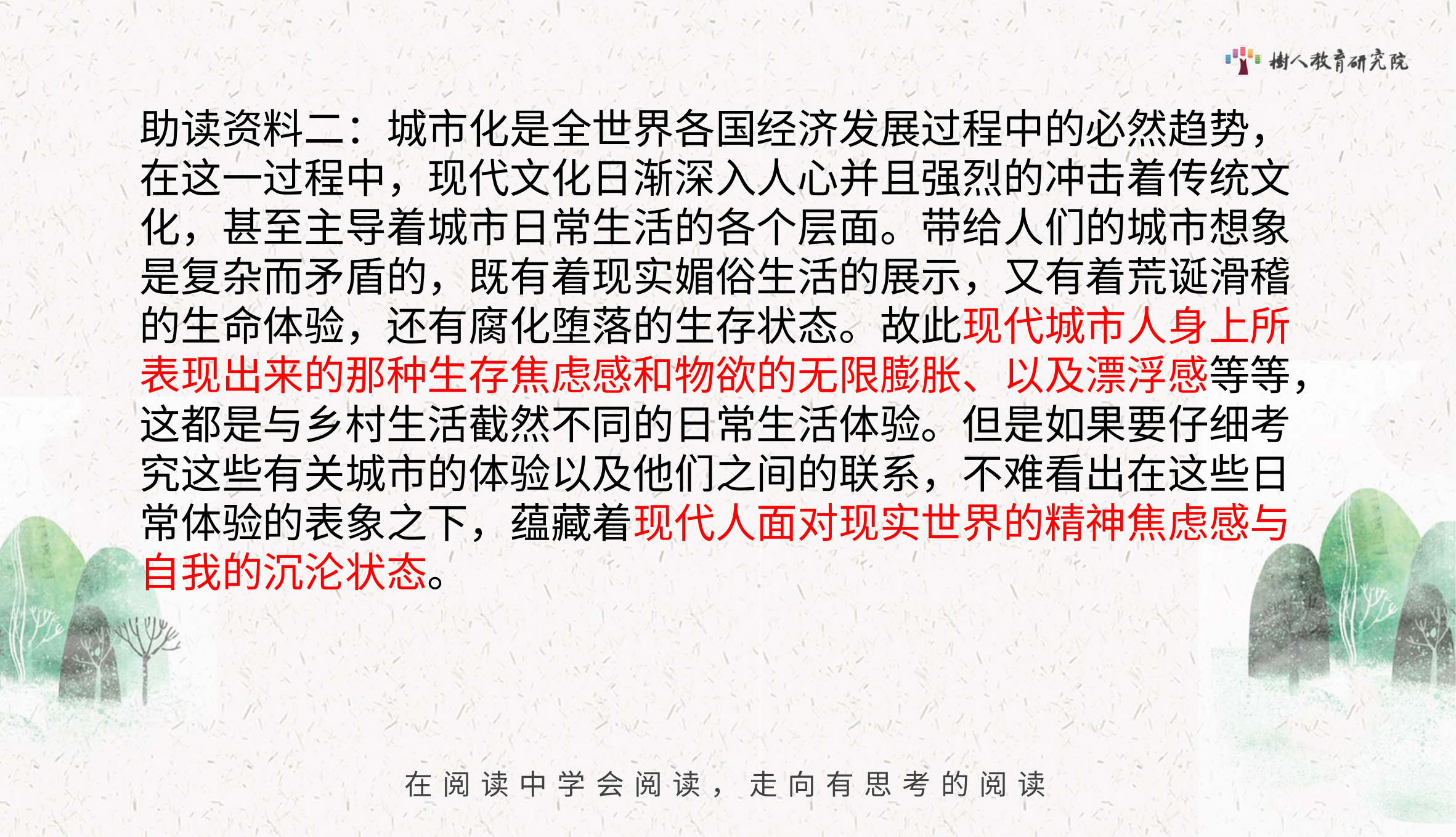

助读资料二：城市化是全世界各国经济发展过程中的必然趋势，在这一过程中，现代文化日渐深入人心并且强烈的冲击着传统文化，甚至主导着城市日常生活的各个层面。带给人们的城市想象是复杂而矛盾的，既有着现实媚俗生活的展示，又有着荒诞滑稽的生命体验，还有腐化堕落的生存状态。故此现代城市人身上所表现出来的那种生存焦虑感和物欲的无限膨胀、以及漂浮感等等，这都是与乡村生活截然不同的日常生活体验。但是如果要仔细考究这些有关城市的体验以及他们之间的联系，不难看出在这些日常体验的表象之下，蕴藏着现代人面对现实世界的精神焦虑感与自我的沉沦状态。